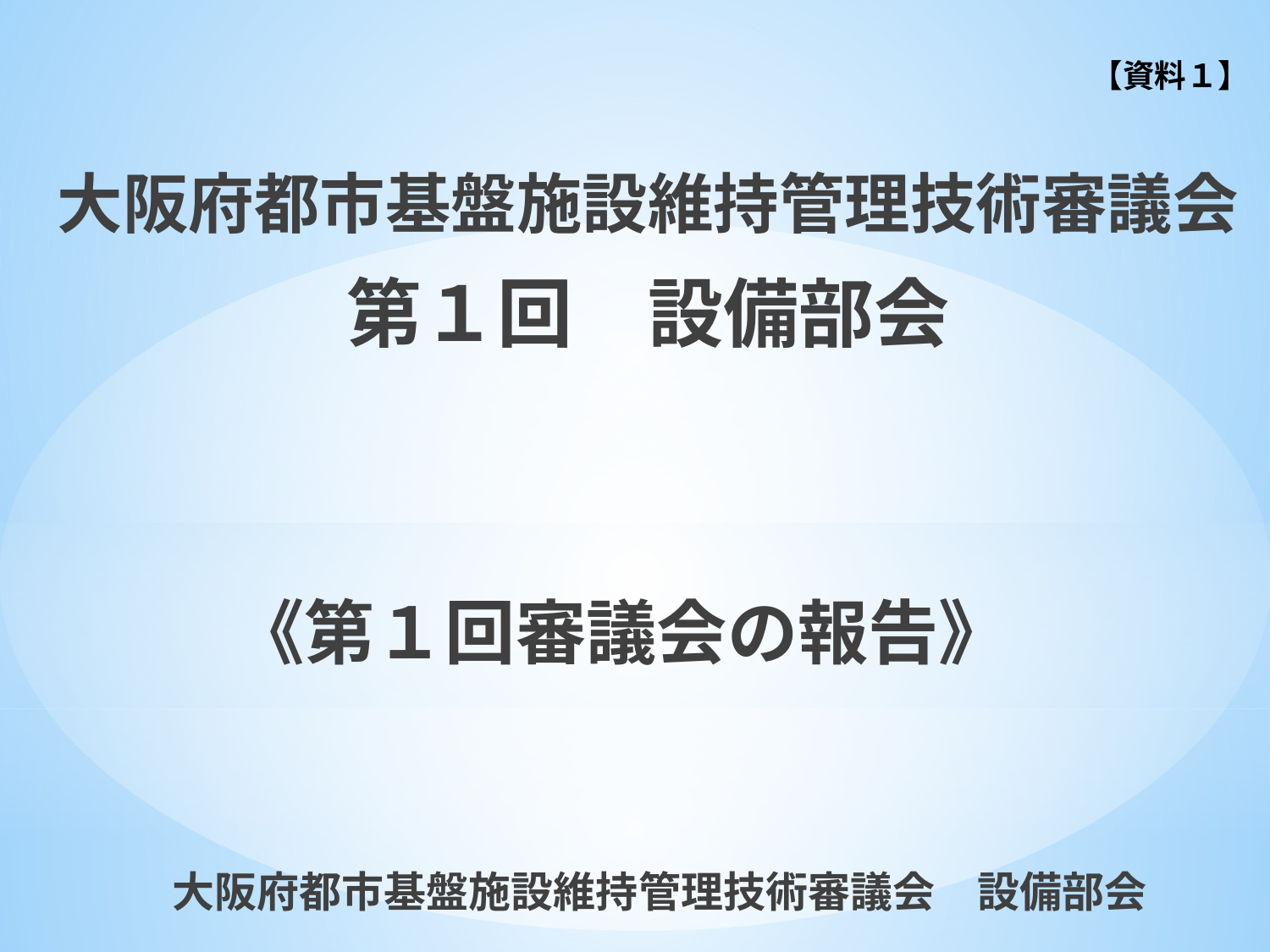

【資料１】
大阪府都市基盤施設維持管理技術審議会
第１回　設備部会
《第１回審議会の報告》
　大阪府都市基盤施設維持管理技術審議会　設備部会